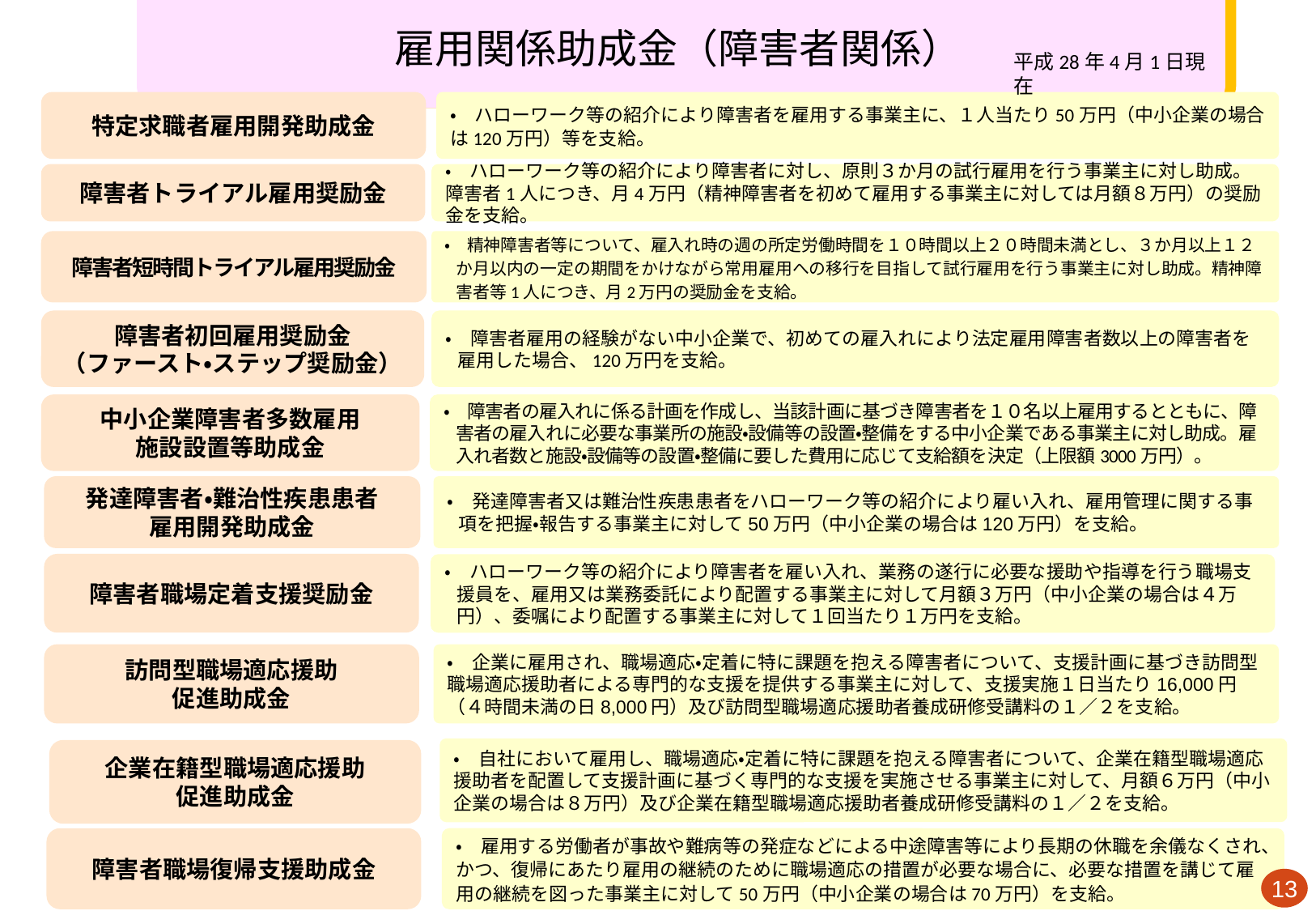

雇用関係助成金（障害者関係）
平成28年4月1日現在
特定求職者雇用開発助成金
・　ハローワーク等の紹介により障害者を雇用する事業主に、１人当たり50万円（中小企業の場合は120万円）等を支給。
障害者トライアル雇用奨励金
・　ハローワーク等の紹介により障害者に対し、原則３か月の試行雇用を行う事業主に対し助成。障害者1人につき、月4万円（精神障害者を初めて雇用する事業主に対しては月額８万円）の奨励金を支給。
障害者短時間トライアル雇用奨励金
・　精神障害者等について、雇入れ時の週の所定労働時間を１０時間以上２０時間未満とし、３か月以上１２か月以内の一定の期間をかけながら常用雇用への移行を目指して試行雇用を行う事業主に対し助成。精神障害者等1人につき、月2万円の奨励金を支給。
障害者初回雇用奨励金
（ファースト・ステップ奨励金）
・　障害者雇用の経験がない中小企業で、初めての雇入れにより法定雇用障害者数以上の障害者を雇用した場合、120万円を支給。
中小企業障害者多数雇用
施設設置等助成金
・　障害者の雇入れに係る計画を作成し、当該計画に基づき障害者を１０名以上雇用するとともに、障害者の雇入れに必要な事業所の施設・設備等の設置・整備をする中小企業である事業主に対し助成。雇入れ者数と施設・設備等の設置・整備に要した費用に応じて支給額を決定（上限額3000万円）。
発達障害者・難治性疾患患者
雇用開発助成金
・　発達障害者又は難治性疾患患者をハローワーク等の紹介により雇い入れ、雇用管理に関する事項を把握・報告する事業主に対して50万円（中小企業の場合は120万円）を支給。
障害者職場定着支援奨励金
・　ハローワーク等の紹介により障害者を雇い入れ、業務の遂行に必要な援助や指導を行う職場支援員を、雇用又は業務委託により配置する事業主に対して月額３万円（中小企業の場合は４万円）、委嘱により配置する事業主に対して１回当たり１万円を支給。
訪問型職場適応援助
促進助成金
・　企業に雇用され、職場適応・定着に特に課題を抱える障害者について、支援計画に基づき訪問型職場適応援助者による専門的な支援を提供する事業主に対して、支援実施１日当たり16,000円（４時間未満の日8,000円）及び訪問型職場適応援助者養成研修受講料の１／２を支給。
・　自社において雇用し、職場適応・定着に特に課題を抱える障害者について、企業在籍型職場適応援助者を配置して支援計画に基づく専門的な支援を実施させる事業主に対して、月額６万円（中小企業の場合は８万円）及び企業在籍型職場適応援助者養成研修受講料の１／２を支給。
企業在籍型職場適応援助
促進助成金
障害者職場復帰支援助成金
・　雇用する労働者が事故や難病等の発症などによる中途障害等により長期の休職を余儀なくされ、かつ、復帰にあたり雇用の継続のために職場適応の措置が必要な場合に、必要な措置を講じて雇用の継続を図った事業主に対して50万円（中小企業の場合は70万円）を支給。
13